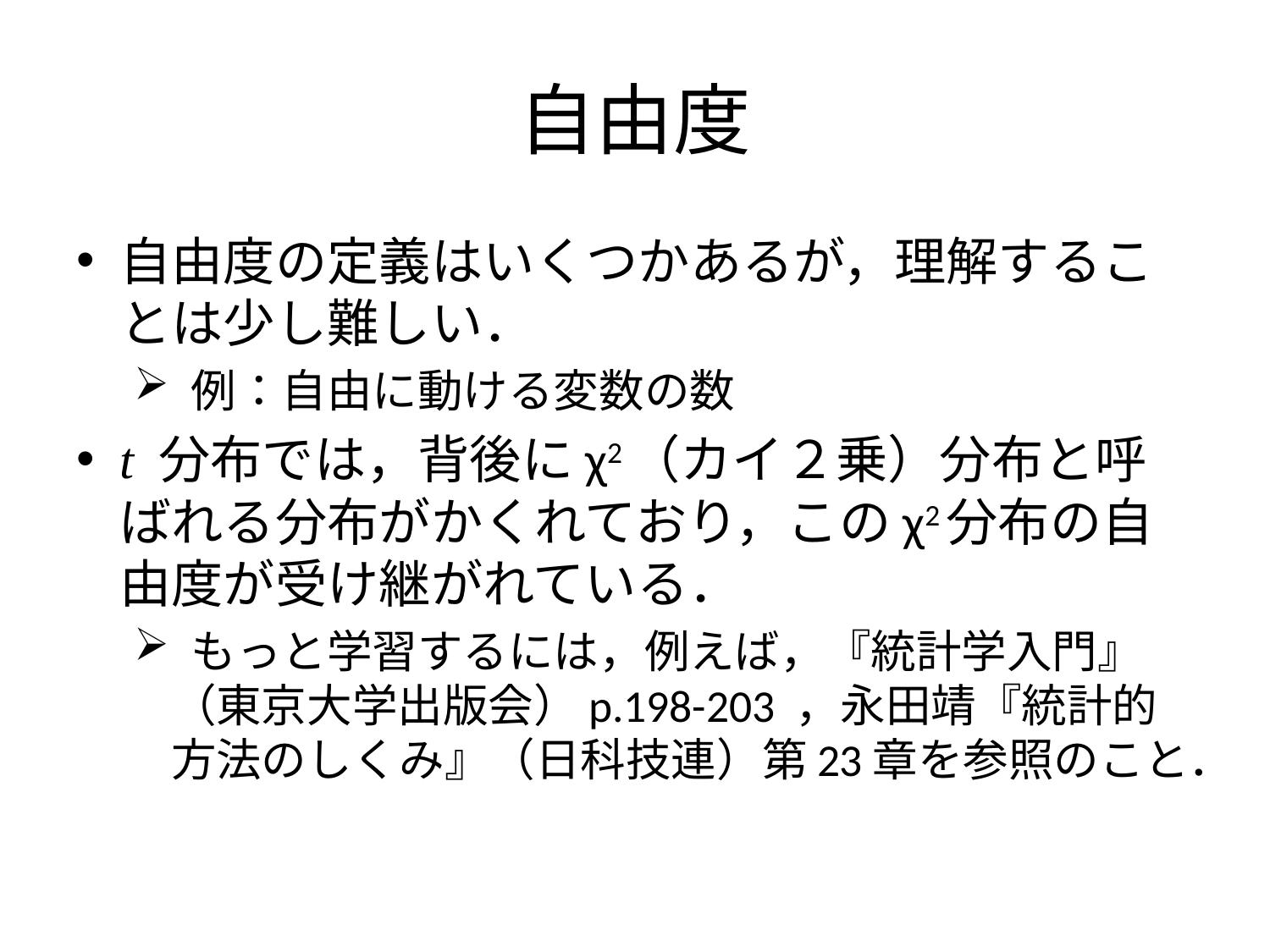

# 自由度
自由度の定義はいくつかあるが，理解することは少し難しい．
 例：自由に動ける変数の数
t 分布では，背後にχ2（カイ２乗）分布と呼ばれる分布がかくれており，このχ2分布の自由度が受け継がれている．
 もっと学習するには，例えば，『統計学入門』（東京大学出版会）p.198-203 ，永田靖『統計的方法のしくみ』（日科技連）第23章を参照のこと．